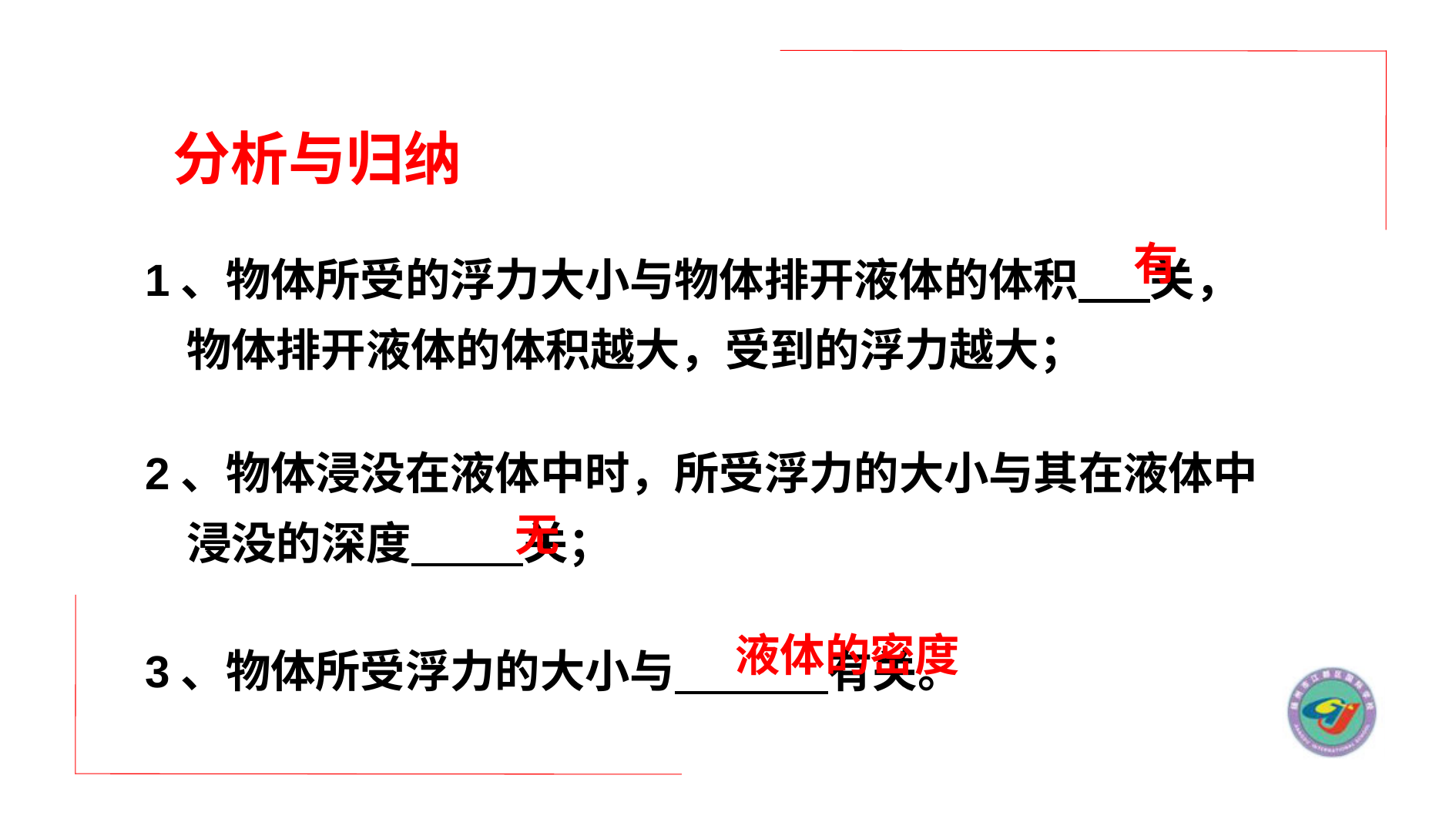

分析与归纳
1、物体所受的浮力大小与物体排开液体的体积       关，
   物体排开液体的体积越大，受到的浮力越大；
有
2、物体浸没在液体中时，所受浮力的大小与其在液体中
   浸没的深度           关；
无
3、物体所受浮力的大小与               有关。
液体的密度